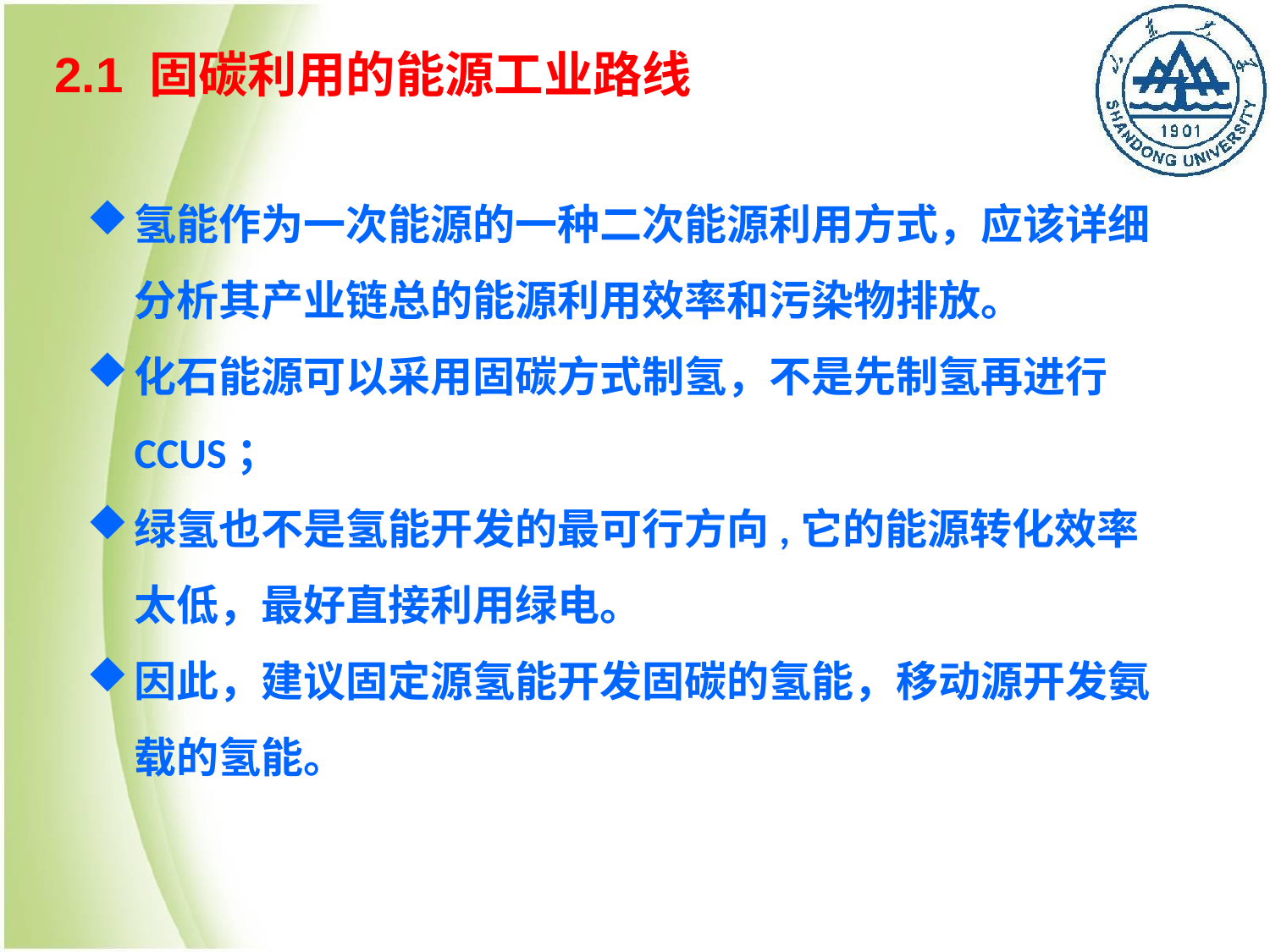

# 2.1 固碳利用的能源工业路线
氢能作为一次能源的一种二次能源利用方式，应该详细分析其产业链总的能源利用效率和污染物排放。
化石能源可以采用固碳方式制氢，不是先制氢再进行CCUS；
绿氢也不是氢能开发的最可行方向,它的能源转化效率太低，最好直接利用绿电。
因此，建议固定源氢能开发固碳的氢能，移动源开发氨载的氢能。